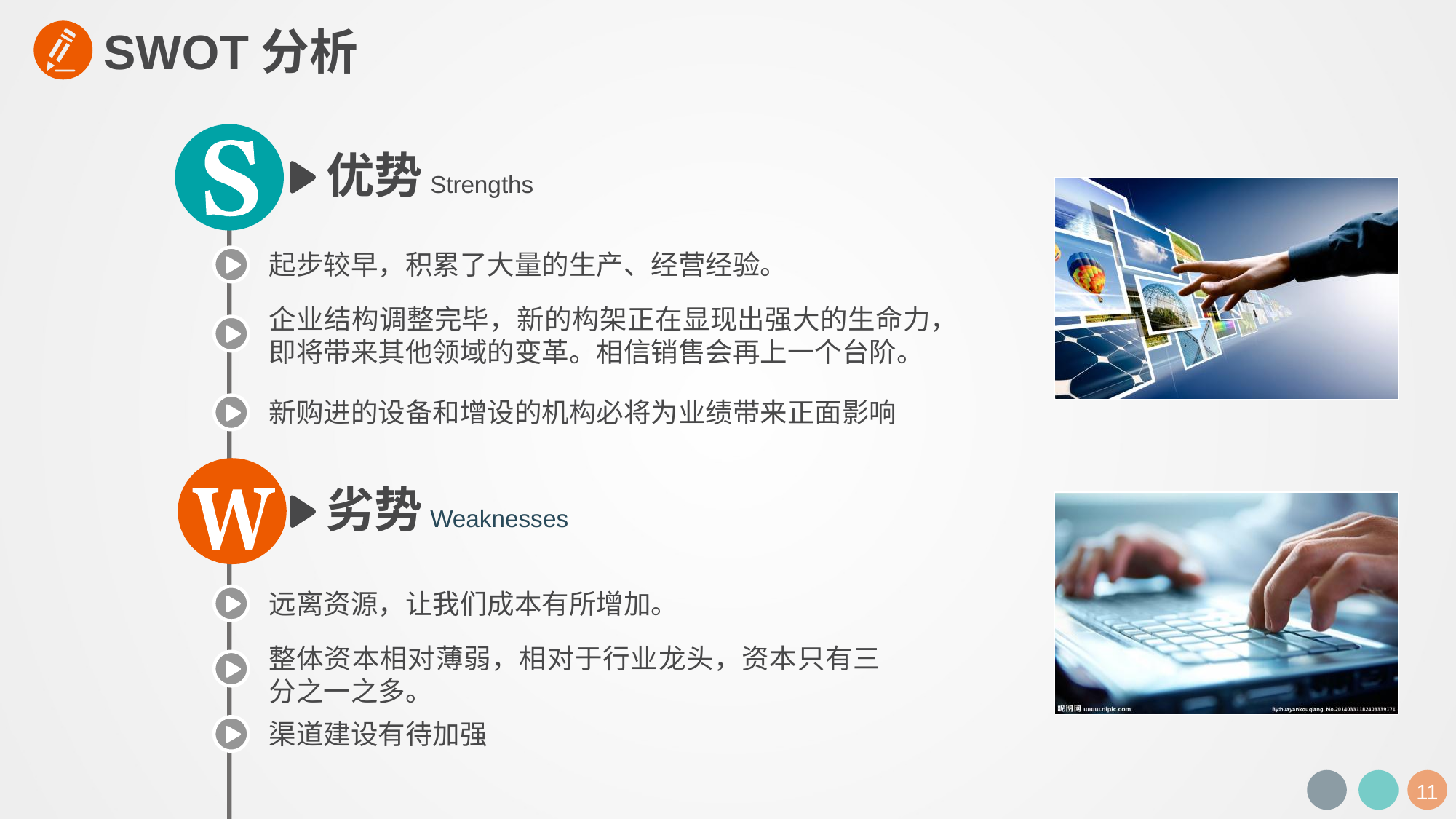

SWOT分析

优势

Strengths

起步较早，积累了大量的生产、经营经验。

企业结构调整完毕，新的构架正在显现出强大的生命力，即将带来其他领域的变革。相信销售会再上一个台阶。

新购进的设备和增设的机构必将为业绩带来正面影响

劣势

Weaknesses
远离资源，让我们成本有所增加。

整体资本相对薄弱，相对于行业龙头，资本只有三分之一之多。

渠道建设有待加强